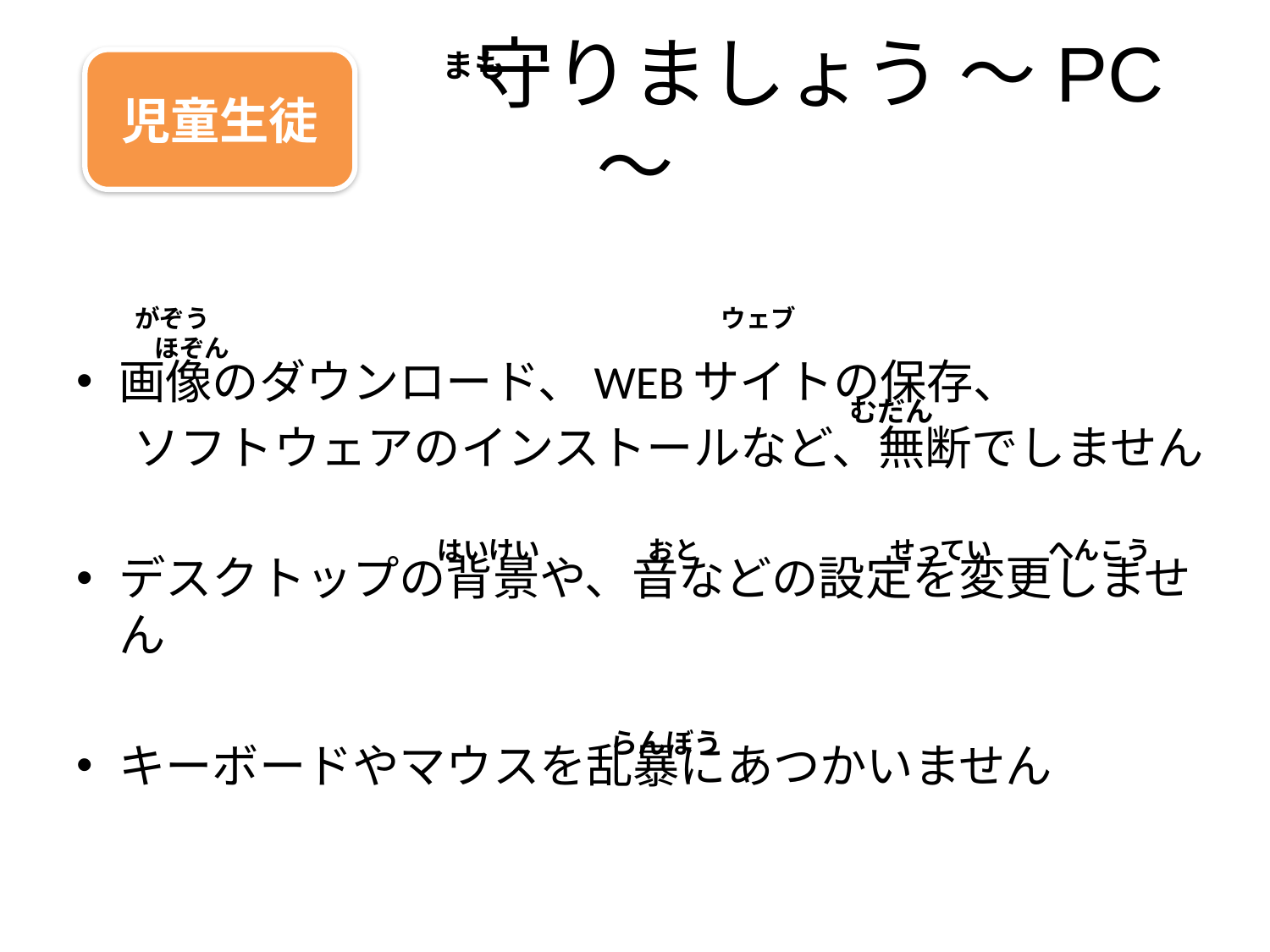

まも
# 守りましょう ～PC～
児童生徒
 がぞう　　　　　　　　　　　　　　　　　　 　　 ウェブ　　　　　　　　    　 ほぞん
画像のダウンロード、WEBサイトの保存、
　 ソフトウェアのインストールなど、無断でしません

デスクトップの背景や、音などの設定を変更しません

キーボードやマウスを乱暴にあつかいません

  むだん
はいけい　　　　 おと　　　　　　  　せってい　　 へんこう
らんぼう